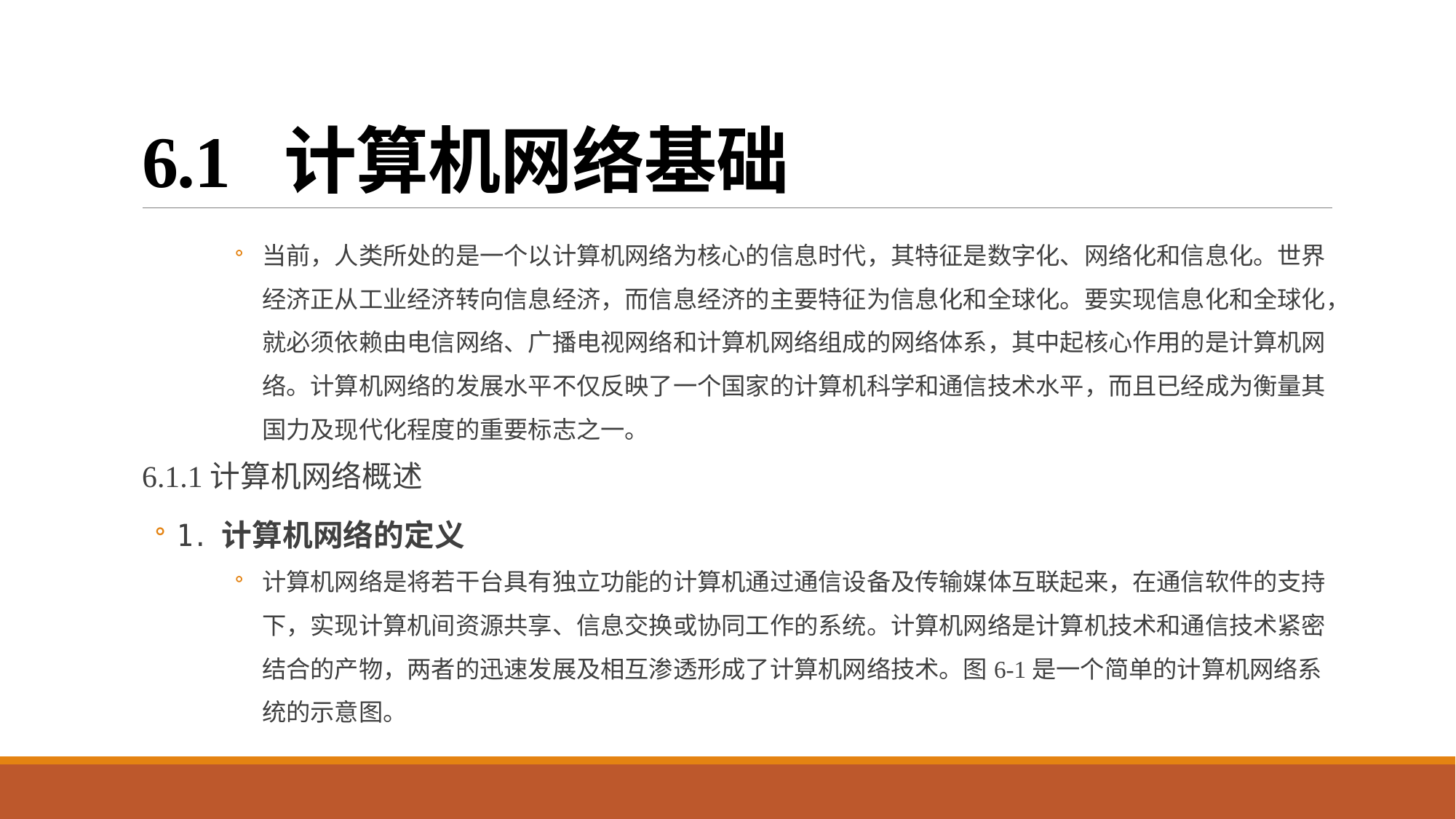

# 6.1  计算机网络基础
当前，人类所处的是一个以计算机网络为核心的信息时代，其特征是数字化、网络化和信息化。世界经济正从工业经济转向信息经济，而信息经济的主要特征为信息化和全球化。要实现信息化和全球化，就必须依赖由电信网络、广播电视网络和计算机网络组成的网络体系，其中起核心作用的是计算机网络。计算机网络的发展水平不仅反映了一个国家的计算机科学和通信技术水平，而且已经成为衡量其国力及现代化程度的重要标志之一。
6.1.1计算机网络概述
1. 计算机网络的定义
计算机网络是将若干台具有独立功能的计算机通过通信设备及传输媒体互联起来，在通信软件的支持下，实现计算机间资源共享、信息交换或协同工作的系统。计算机网络是计算机技术和通信技术紧密结合的产物，两者的迅速发展及相互渗透形成了计算机网络技术。图6-1是一个简单的计算机网络系统的示意图。